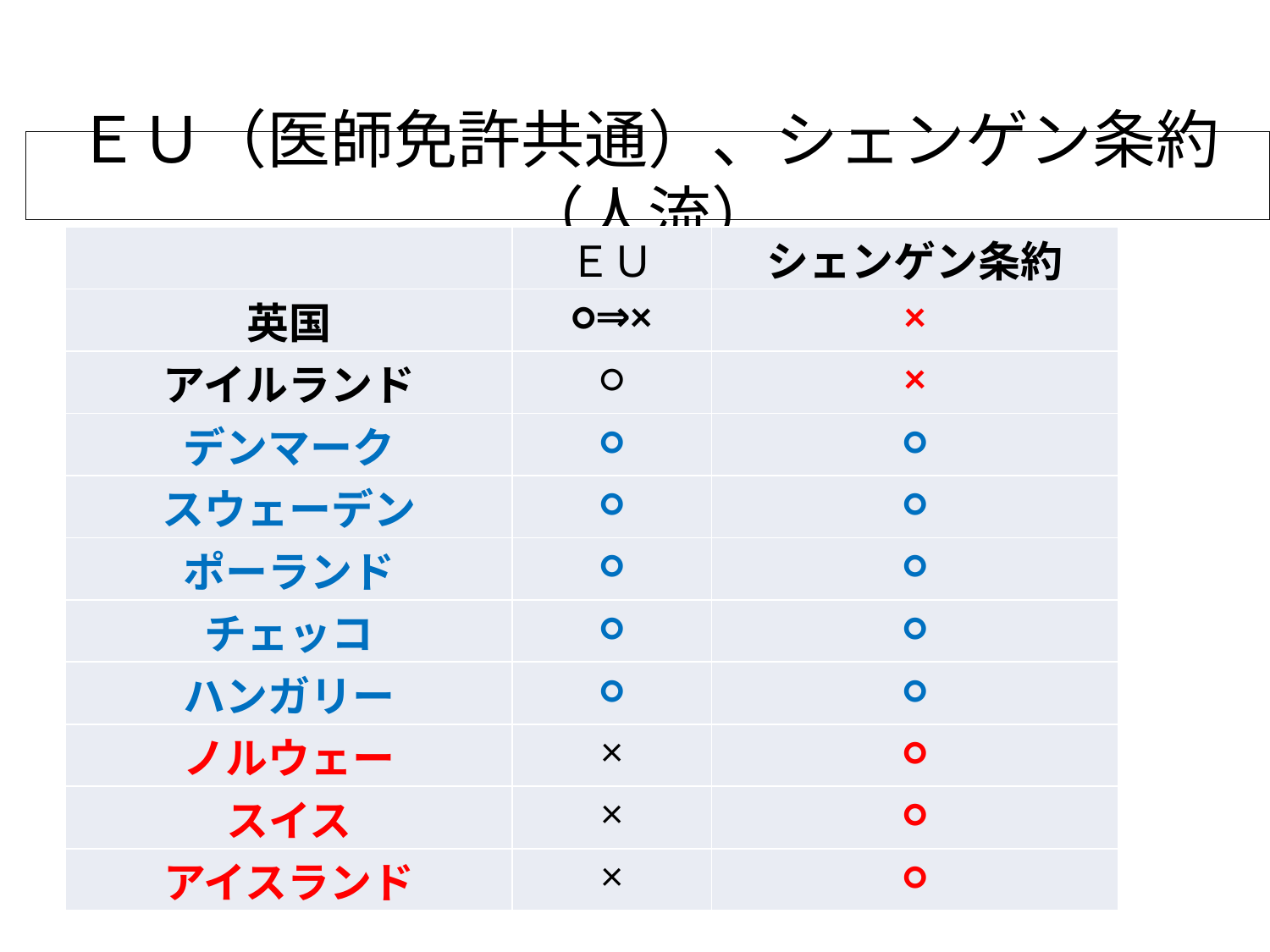

# ＥＵ（医師免許共通）、シェンゲン条約（人流）
|  | ＥＵ | シェンゲン条約 |
| --- | --- | --- |
| 英国 | ○⇒× | × |
| アイルランド | ○ | × |
| デンマーク | ○ | ○ |
| スウェーデン | ○ | ○ |
| ポーランド | ○ | ○ |
| チェッコ | ○ | ○ |
| ハンガリー | ○ | ○ |
| ノルウェー | × | ○ |
| スイス | × | ○ |
| アイスランド | × | ○ |